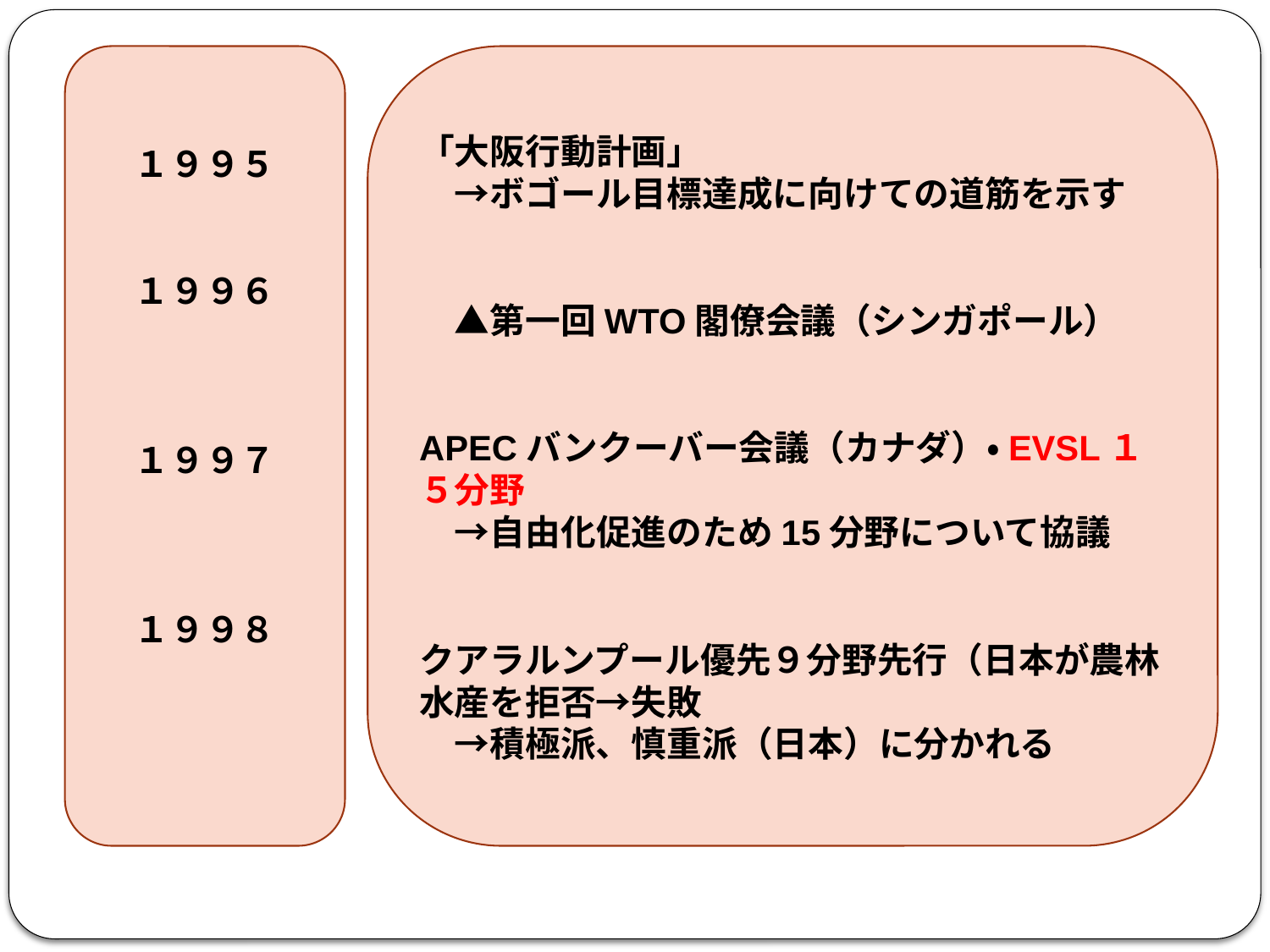

#

１９９５

１９９６

１９９７

１９９８

「大阪行動計画」
　→ボゴール目標達成に向けての道筋を示す

　▲第一回WTO閣僚会議（シンガポール）

APECバンクーバー会議（カナダ）・EVSL１５分野
　→自由化促進のため15分野について協議

クアラルンプール優先９分野先行（日本が農林水産を拒否→失敗
　→積極派、慎重派（日本）に分かれる